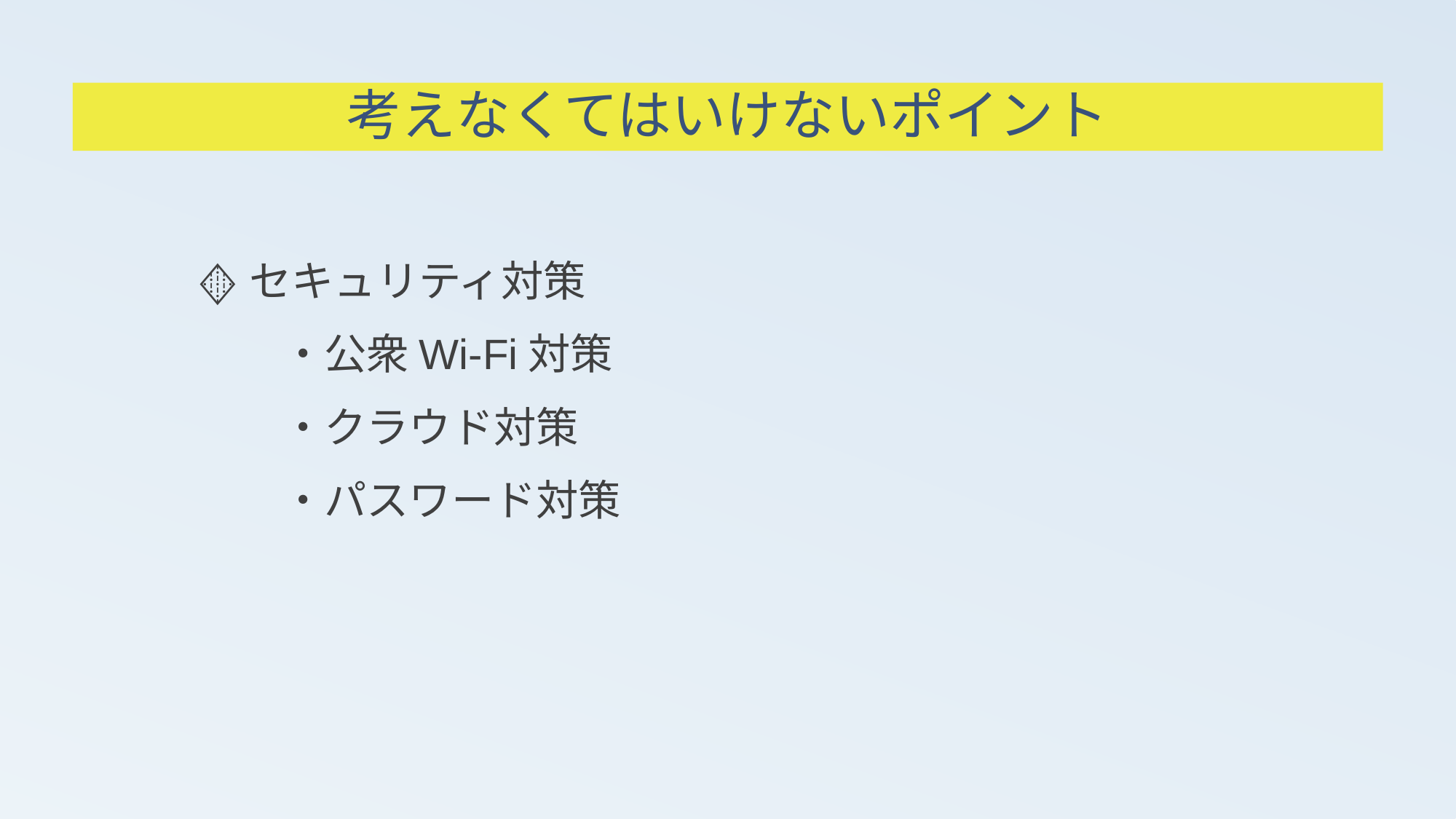

# 考えなくてはいけないポイント
🔶セキュリティ対策
　　・公衆Wi-Fi対策
　　・クラウド対策
　　・パスワード対策